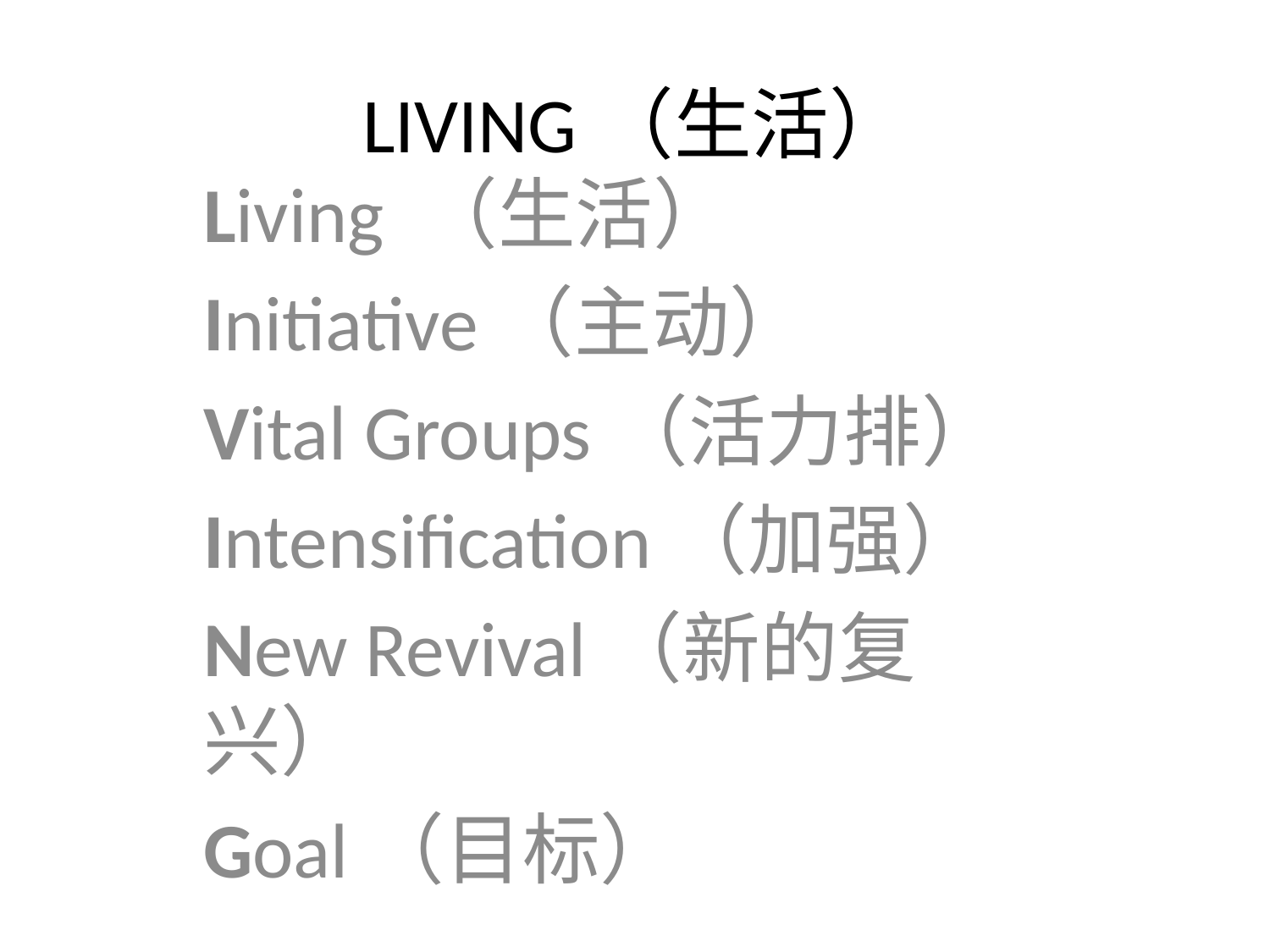

# LIVING（生活）
Living （生活）
Initiative（主动）
Vital Groups（活力排）
Intensification（加强）
New Revival（新的复兴）
Goal（目标）